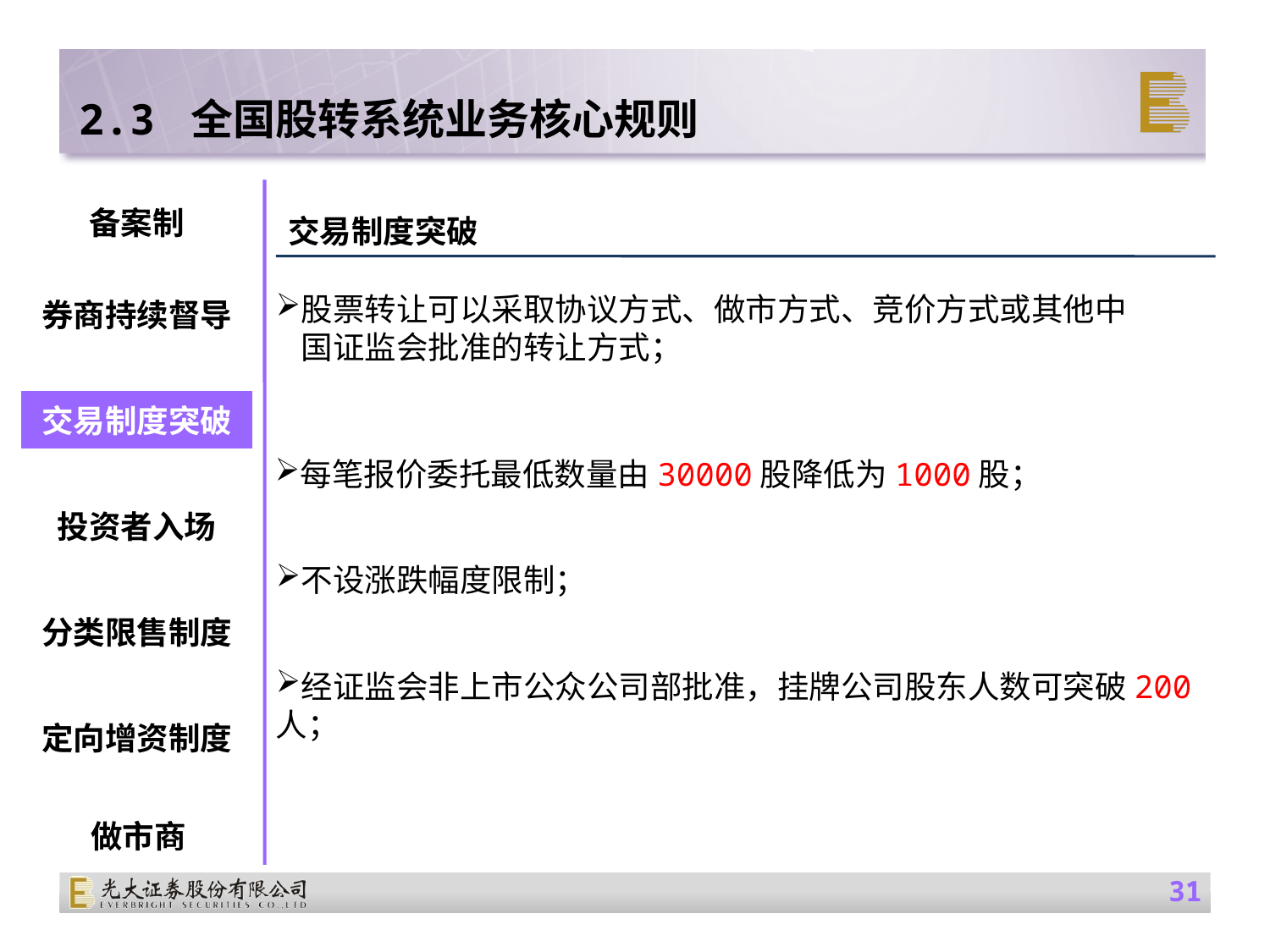

2.3 全国股转系统业务核心规则

备案制
交易制度突破

股票转让可以采取协议方式、做市方式、竞价方式或其他中国证监会批准的转让方式；
券商持续督导
交易制度突破
每笔报价委托最低数量由30000股降低为1000股；
投资者入场
不设涨跌幅度限制；

分类限售制度
经证监会非上市公众公司部批准，挂牌公司股东人数可突破200人；

定向增资制度

做市商
31